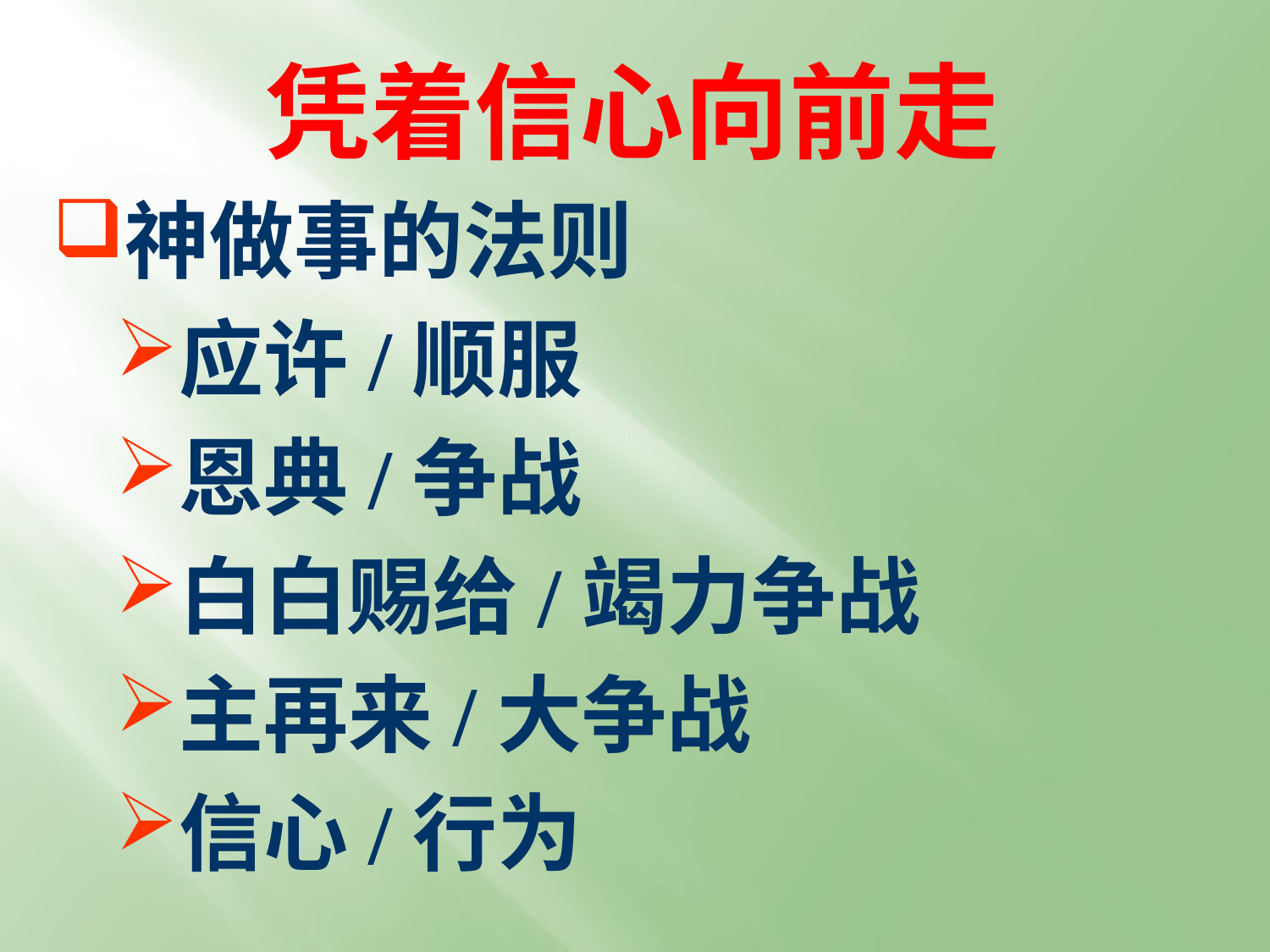

# 凭着信心向前走
神做事的法则
应许/顺服
恩典/争战
白白赐给/竭力争战
主再来/大争战
信心/行为